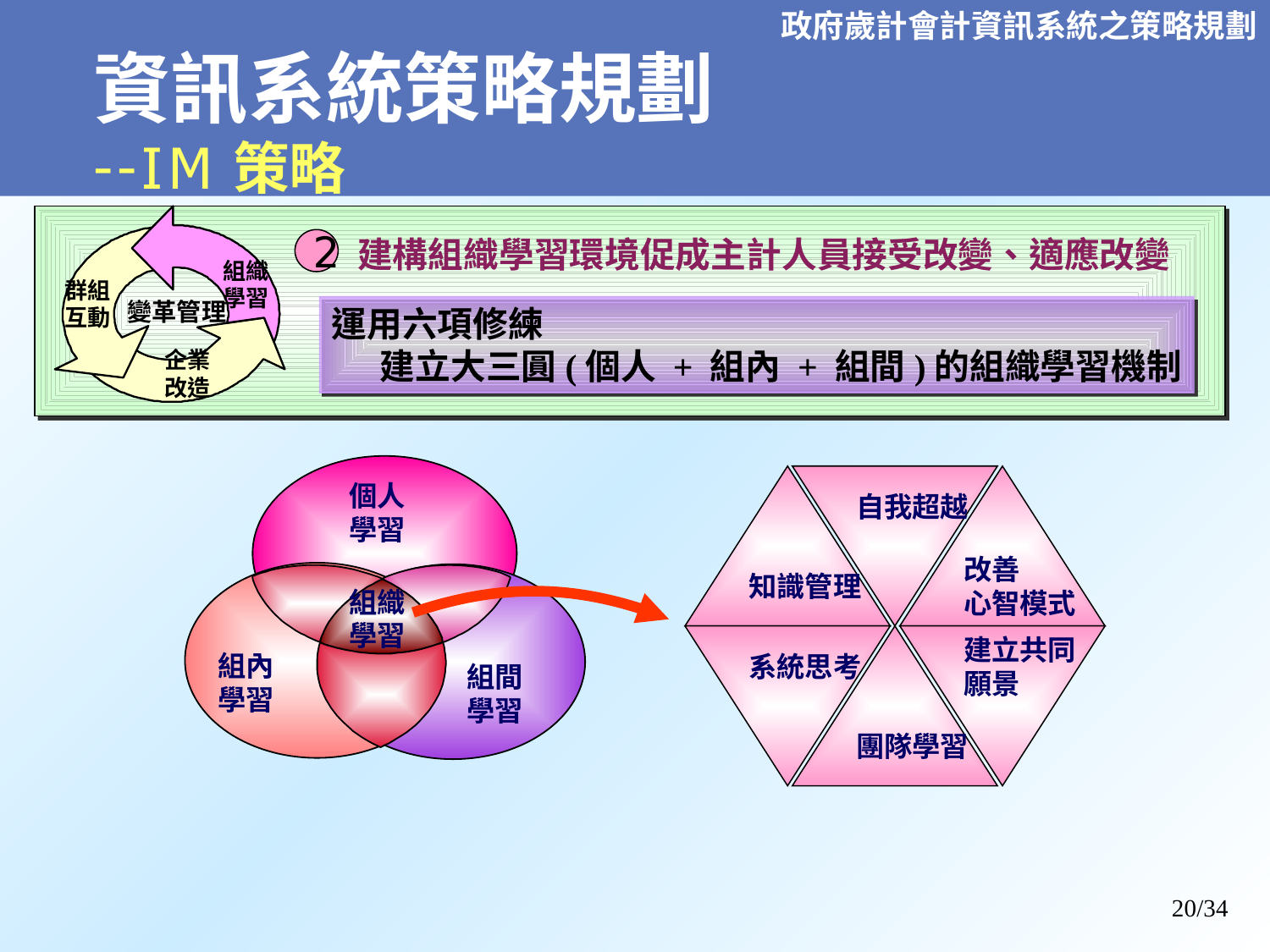

# 資訊系統策略規劃 --IM策略

組織
學習
建構組織學習環境促成主計人員接受改變、適應改變

2

  變革管理

群組
互動

運用六項修練
     建立大三圓(個人 + 組內 + 組間)的組織學習機制

企業
改造

個人
學習

組織
學習
組內
學習
組間
學習
知識管理
自我超越
改善
心智模式
系統思考
團隊學習
建立共同
願景

20/34